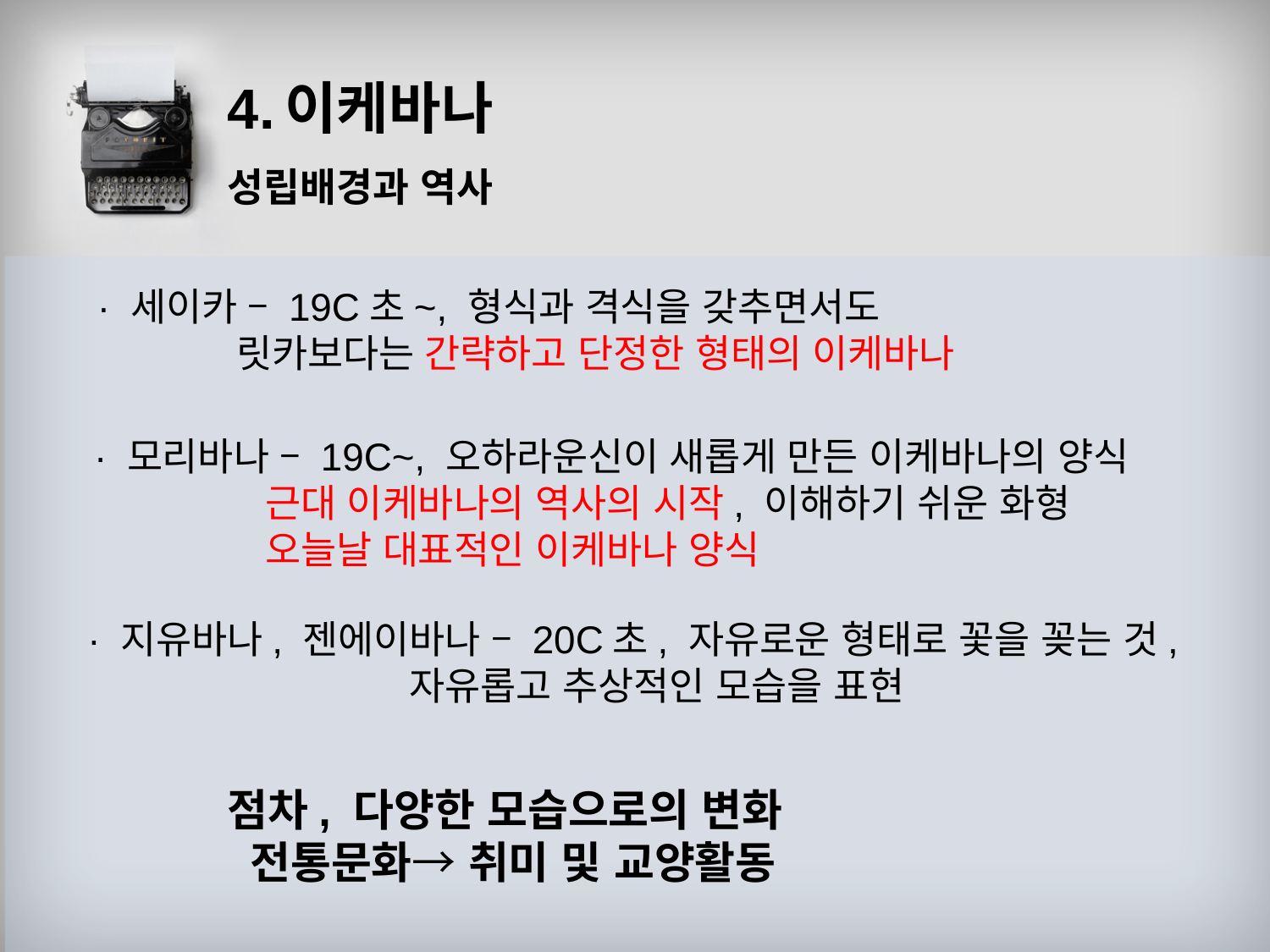

# 4.이케바나
성립배경과 역사

· 세이카 – 19C초~, 형식과 격식을 갖추면서도
            릿카보다는 간략하고 단정한 형태의 이케바나
· 모리바나 – 19C~, 오하라운신이 새롭게 만든 이케바나의 양식
               근대 이케바나의 역사의 시작, 이해하기 쉬운 화형
               오늘날 대표적인 이케바나 양식
· 지유바나, 젠에이바나 – 20C초, 자유로운 형태로 꽃을 꽂는 것,
                             자유롭고 추상적인 모습을 표현
점차, 다양한 모습으로의 변화
 전통문화→ 취미 및 교양활동